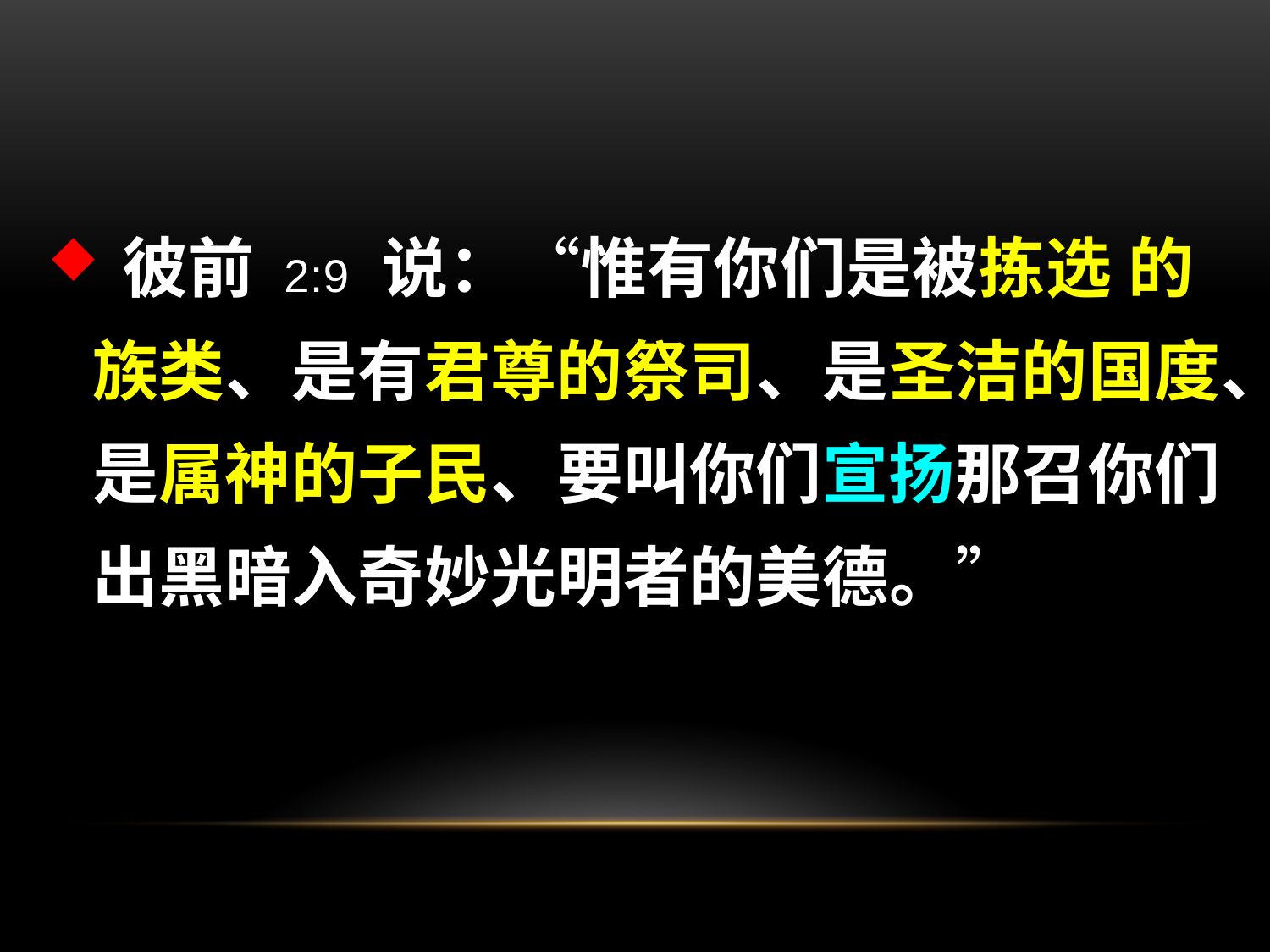

#
 彼前 2:9 说：“惟有你们是被拣选 的族类、是有君尊的祭司、是圣洁的国度、是属神的子民、要叫你们宣扬那召你们出黑暗入奇妙光明者的美德。”